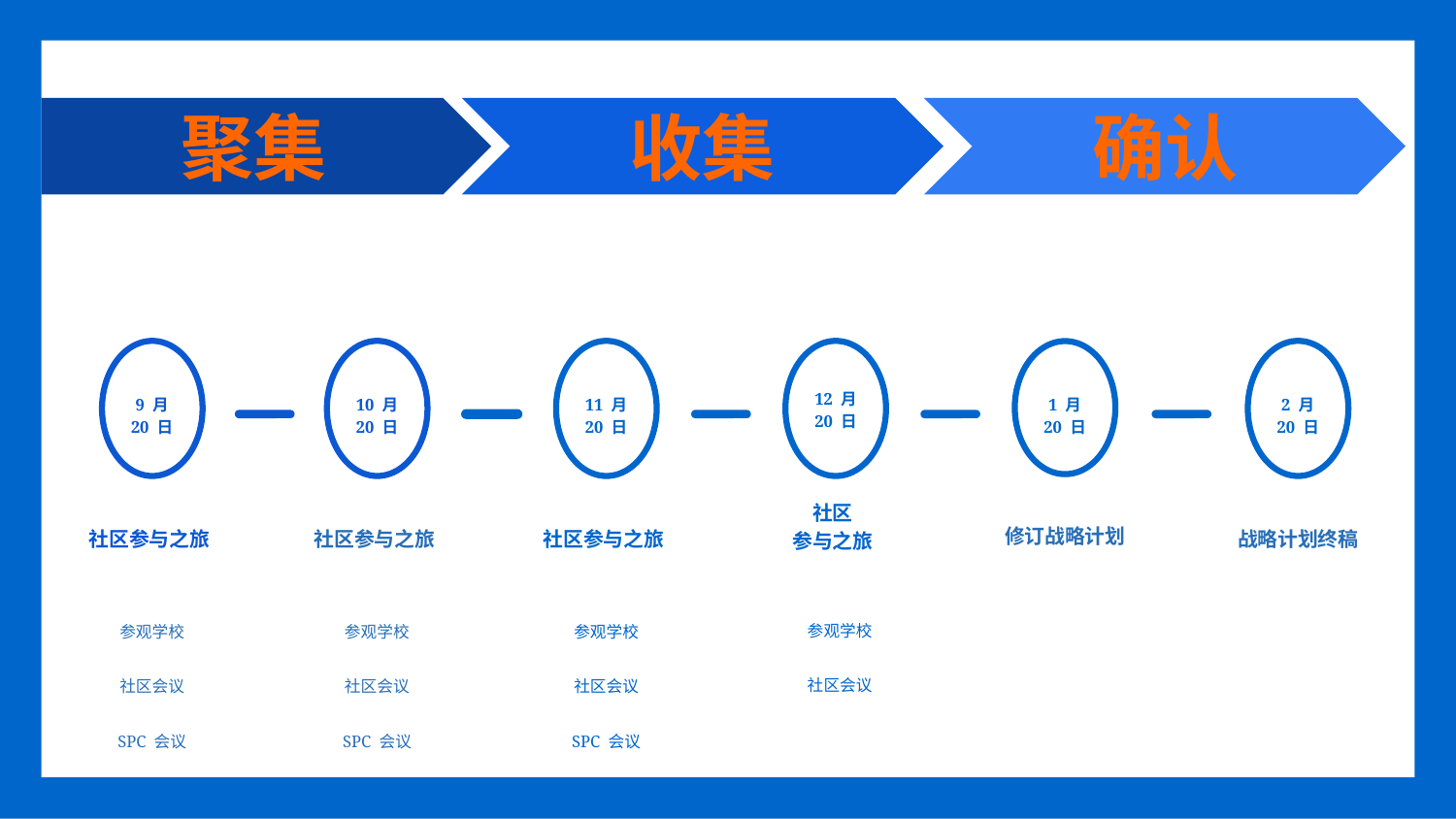

聚集
收集
确认

9 月 20 日
社区参与之旅
参观学校
社区会议
SPC 会议

10 月 20 日
社区参与之旅
参观学校
社区会议
SPC 会议

11 月 20 日
社区参与之旅
参观学校
社区会议
SPC 会议

2 月 20 日
战略计划终稿

1 月 20 日
修订战略计划

12 月 20 日

社区
参与之旅
参观学校
社区会议